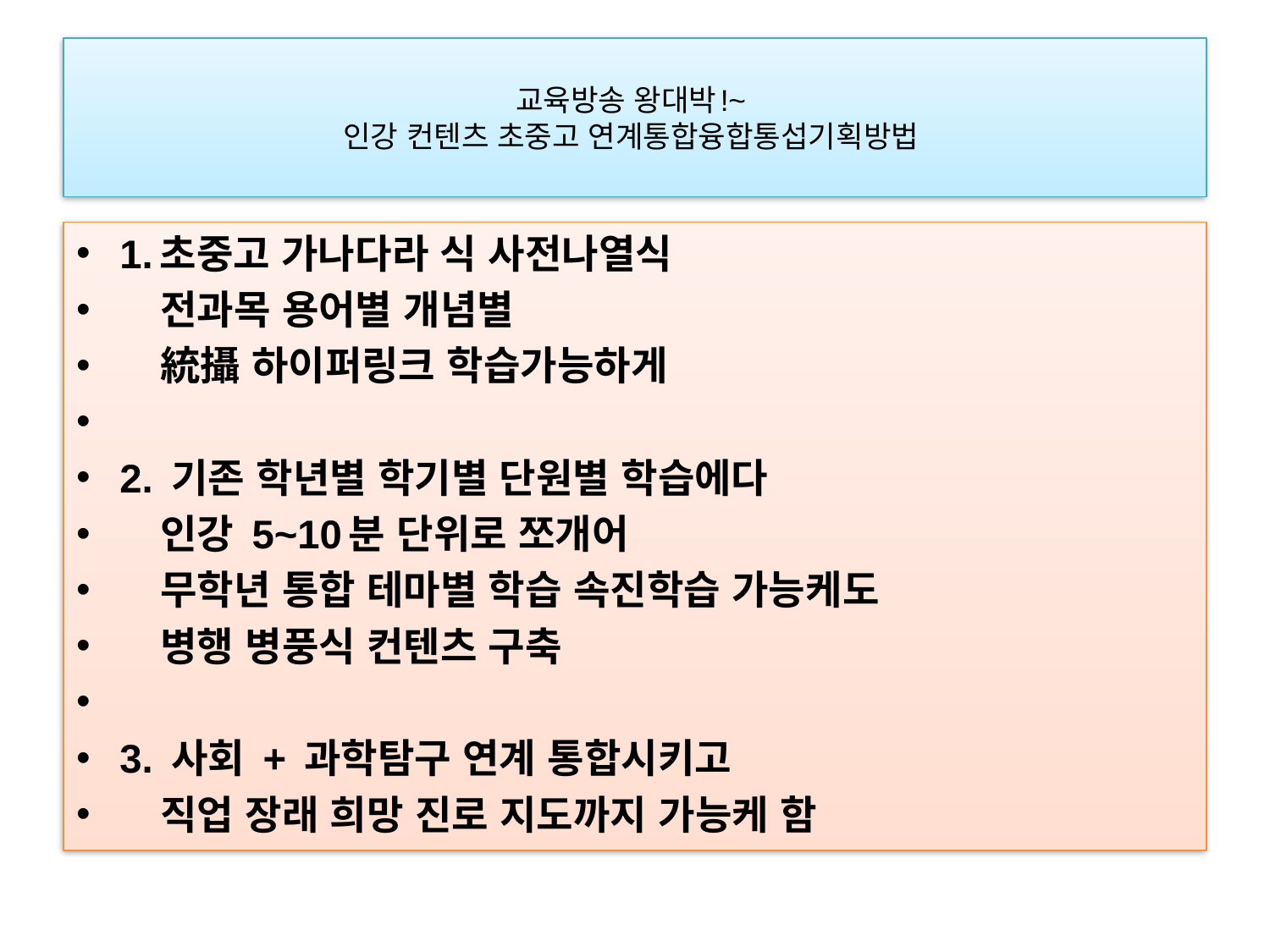

# 교육방송 왕대박!~ 인강 컨텐츠 초중고 연계통합융합통섭기획방법
1.초중고 가나다라 식 사전나열식
   전과목 용어별 개념별
   統攝 하이퍼링크 학습가능하게

2. 기존 학년별 학기별 단원별 학습에다
   인강 5~10분 단위로 쪼개어
   무학년 통합 테마별 학습 속진학습 가능케도
   병행 병풍식 컨텐츠 구축

3. 사회 + 과학탐구 연계 통합시키고
   직업 장래 희망 진로 지도까지 가능케 함